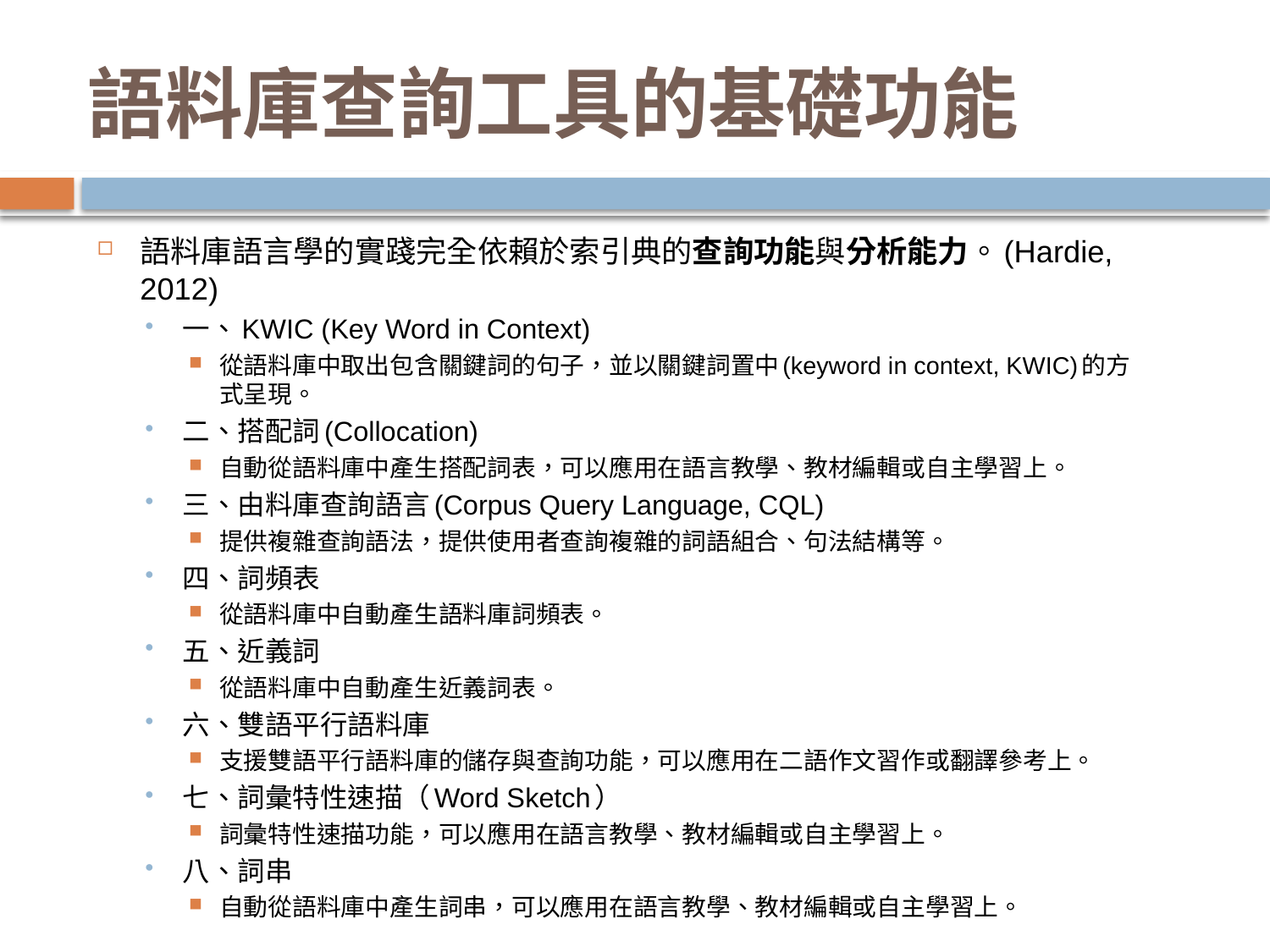

# 語料庫查詢工具的基礎功能
語料庫語言學的實踐完全依賴於索引典的查詢功能與分析能力。(Hardie, 2012)
一、KWIC (Key Word in Context)
從語料庫中取出包含關鍵詞的句子，並以關鍵詞置中(keyword in context, KWIC)的方式呈現。
二、搭配詞(Collocation)
自動從語料庫中產生搭配詞表，可以應用在語言教學、教材編輯或自主學習上。
三、由料庫查詢語言(Corpus Query Language, CQL)
提供複雜查詢語法，提供使用者查詢複雜的詞語組合、句法結構等。
四、詞頻表
從語料庫中自動產生語料庫詞頻表。
五、近義詞
從語料庫中自動產生近義詞表。
六、雙語平行語料庫
支援雙語平行語料庫的儲存與查詢功能，可以應用在二語作文習作或翻譯參考上。
七、詞彙特性速描（Word Sketch）
詞彙特性速描功能，可以應用在語言教學、教材編輯或自主學習上。
八、詞串
自動從語料庫中產生詞串，可以應用在語言教學、教材編輯或自主學習上。